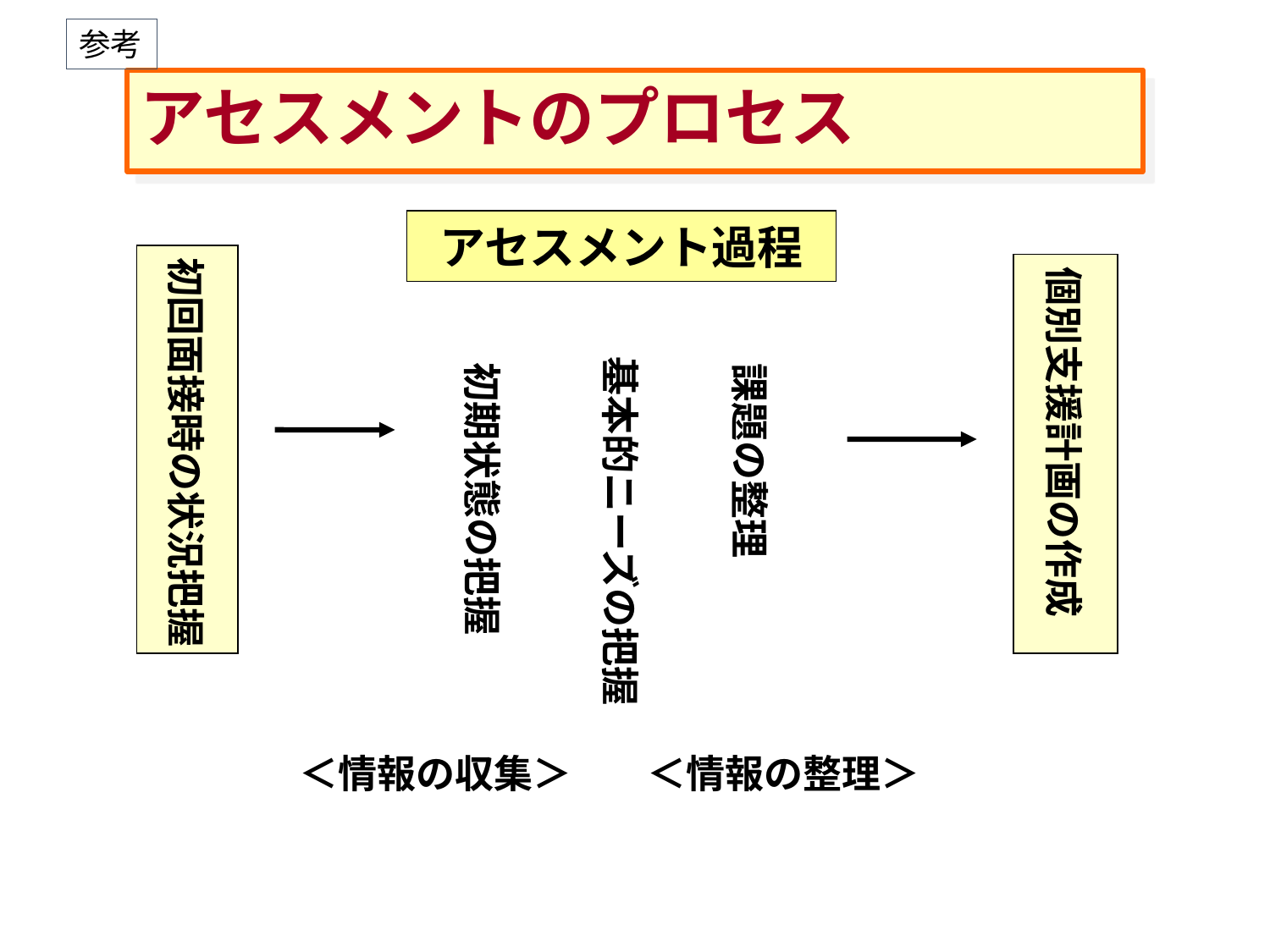

参考
アセスメント過程
アセスメントのプロセス
初回面接時の状況把握
個別支援計画の作成
基本的ニーズの把握
初期状態の把握
課題の整理

＜情報の収集＞
＜情報の整理＞